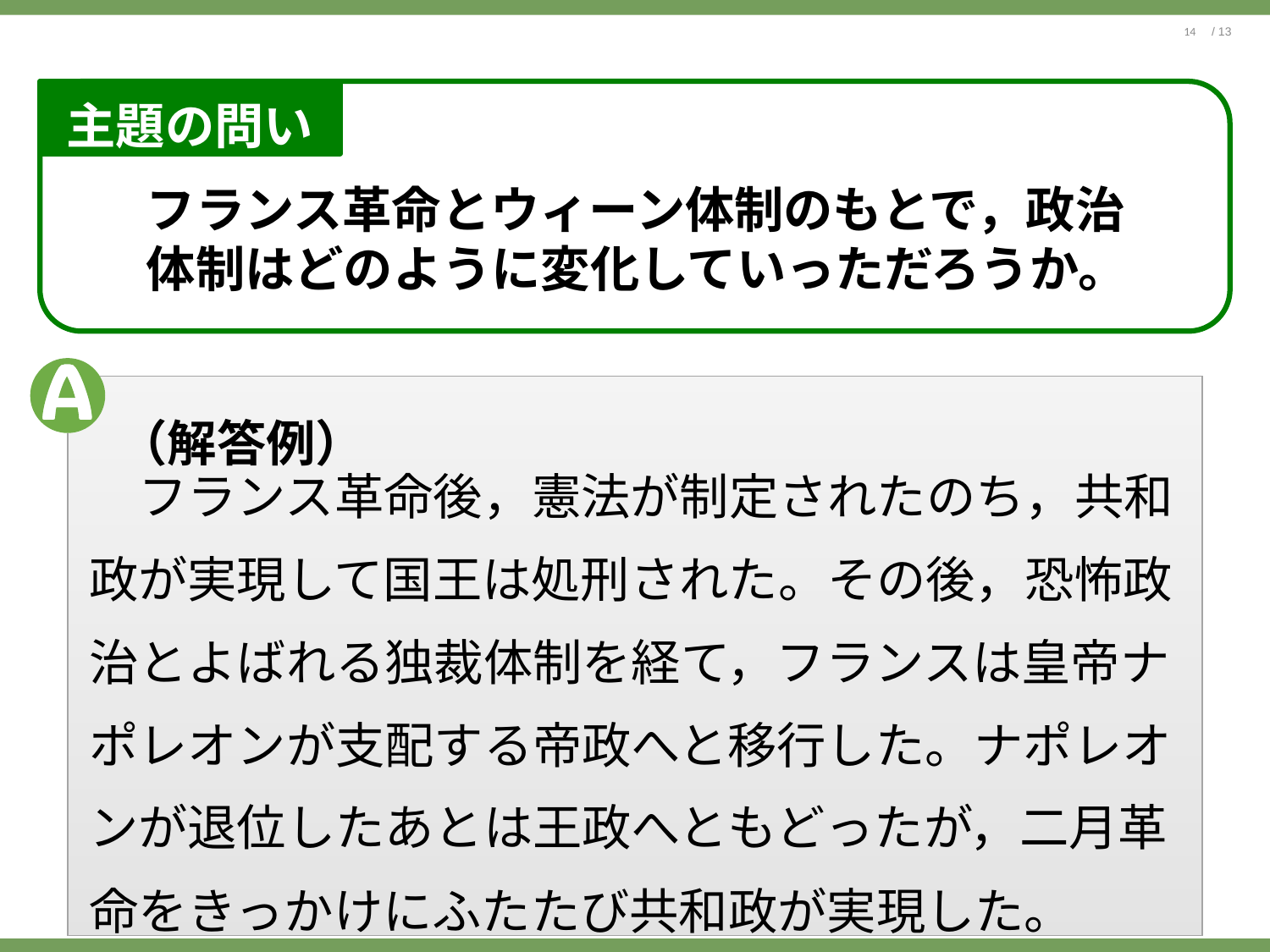

# フランス革命とウィーン体制のもとで，政治体制はどのように変化していっただろうか。
　フランス革命後，憲法が制定されたのち，共和政が実現して国王は処刑された。その後，恐怖政治とよばれる独裁体制を経て，フランスは皇帝ナポレオンが支配する帝政へと移行した。ナポレオンが退位したあとは王政へともどったが，二月革命をきっかけにふたたび共和政が実現した。